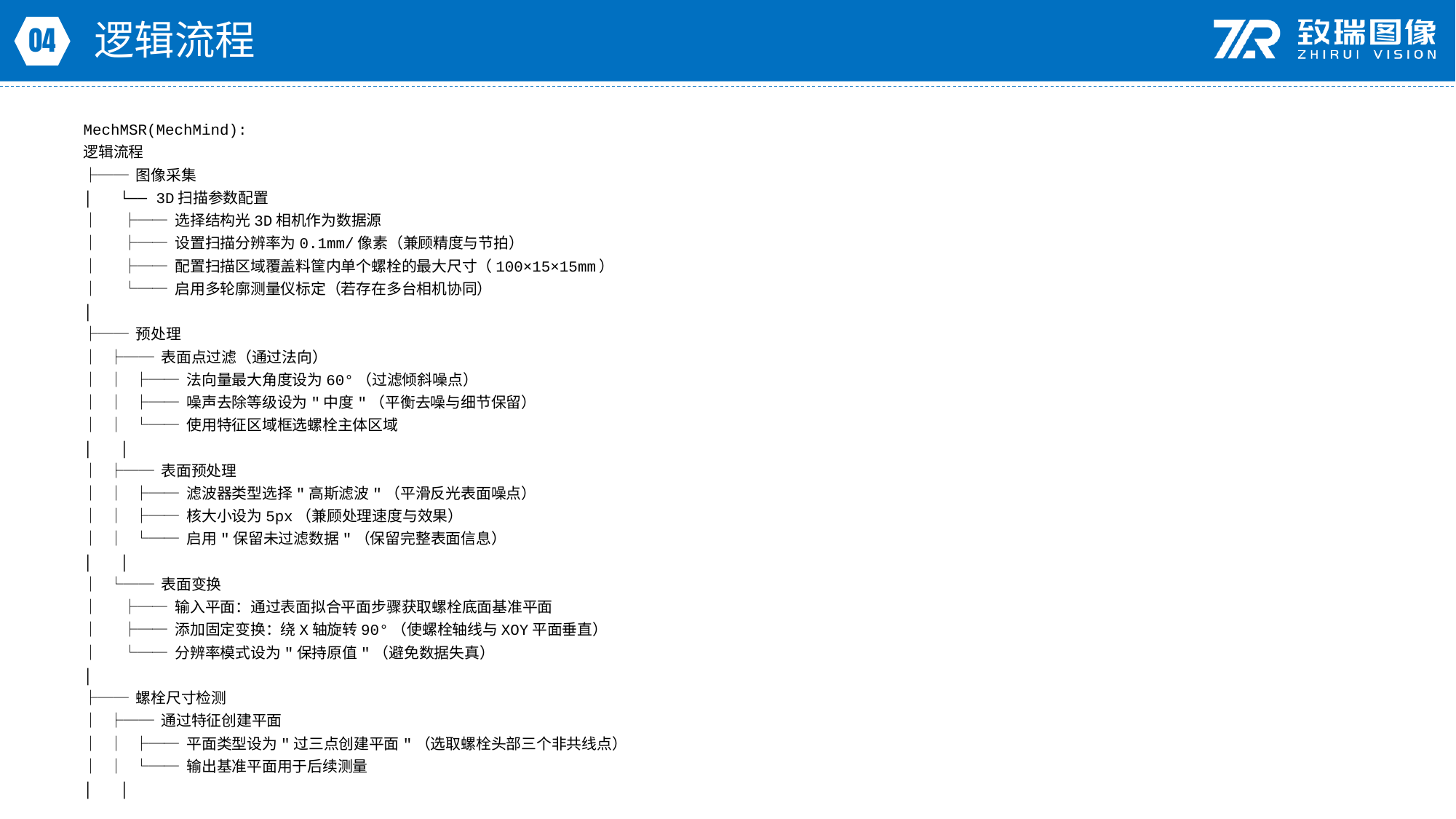

逻辑流程
04

MechMSR(MechMind):
逻辑流程
├── 图像采集
│   └── 3D扫描参数配置
│       ├── 选择结构光3D相机作为数据源
│       ├── 设置扫描分辨率为0.1mm/像素（兼顾精度与节拍）
│       ├── 配置扫描区域覆盖料筐内单个螺栓的最大尺寸（100×15×15mm）
│       └── 启用多轮廓测量仪标定（若存在多台相机协同）
│
├── 预处理
│   ├── 表面点过滤（通过法向）
│   │   ├── 法向量最大角度设为60°（过滤倾斜噪点）
│   │   ├── 噪声去除等级设为"中度"（平衡去噪与细节保留）
│   │   └── 使用特征区域框选螺栓主体区域
│   │
│   ├── 表面预处理
│   │   ├── 滤波器类型选择"高斯滤波"（平滑反光表面噪点）
│   │   ├── 核大小设为5px（兼顾处理速度与效果）
│   │   └── 启用"保留未过滤数据"（保留完整表面信息）
│   │
│   └── 表面变换
│       ├── 输入平面：通过表面拟合平面步骤获取螺栓底面基准平面
│       ├── 添加固定变换：绕X轴旋转90°（使螺栓轴线与XOY平面垂直）
│       └── 分辨率模式设为"保持原值"（避免数据失真）
│
├── 螺栓尺寸检测
│   ├── 通过特征创建平面
│   │   ├── 平面类型设为"过三点创建平面"（选取螺栓头部三个非共线点）
│   │   └── 输出基准平面用于后续测量
│   │